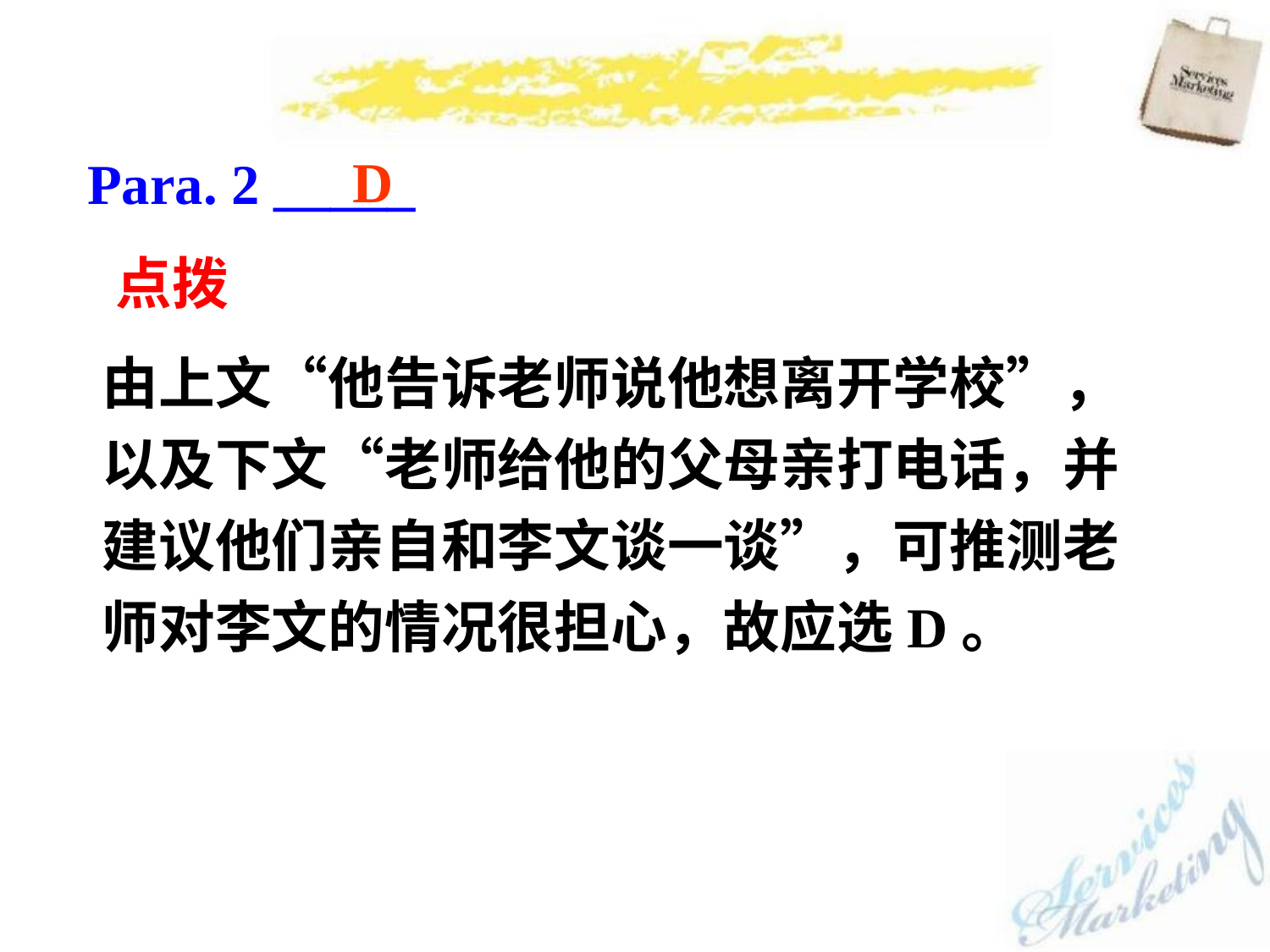

D
Para. 2 _____
点拨
由上文“他告诉老师说他想离开学校”，以及下文“老师给他的父母亲打电话，并建议他们亲自和李文谈一谈”，可推测老师对李文的情况很担心，故应选D。